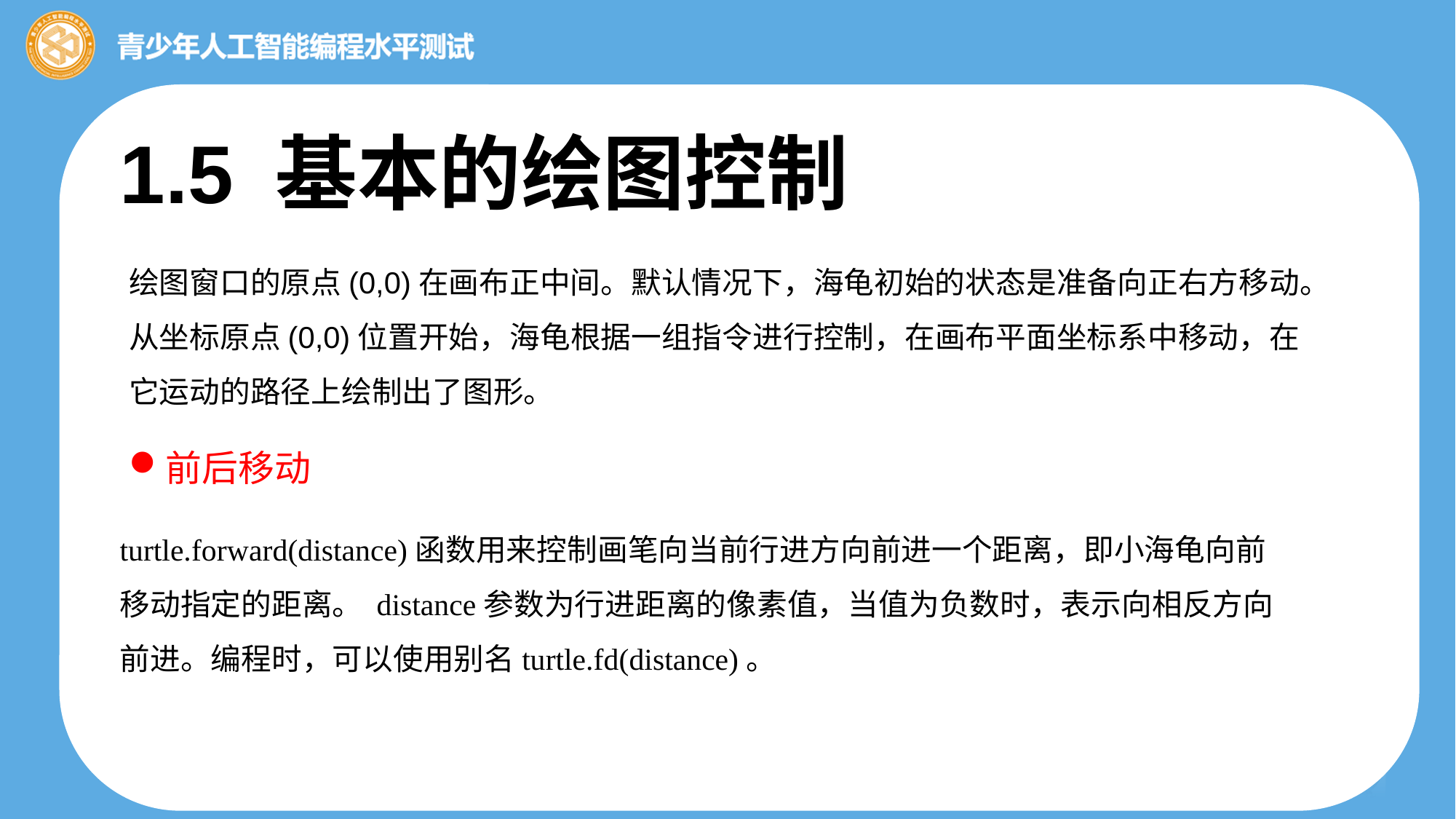

1.5 基本的绘图控制

绘图窗口的原点(0,0)在画布正中间。默认情况下，海龟初始的状态是准备向正右方移动。从坐标原点(0,0)位置开始，海龟根据一组指令进行控制，在画布平面坐标系中移动，在它运动的路径上绘制出了图形。
前后移动
turtle.forward(distance)函数用来控制画笔向当前行进方向前进一个距离，即小海龟向前移动指定的距离。 distance参数为行进距离的像素值，当值为负数时，表示向相反方向前进。编程时，可以使用别名turtle.fd(distance)。